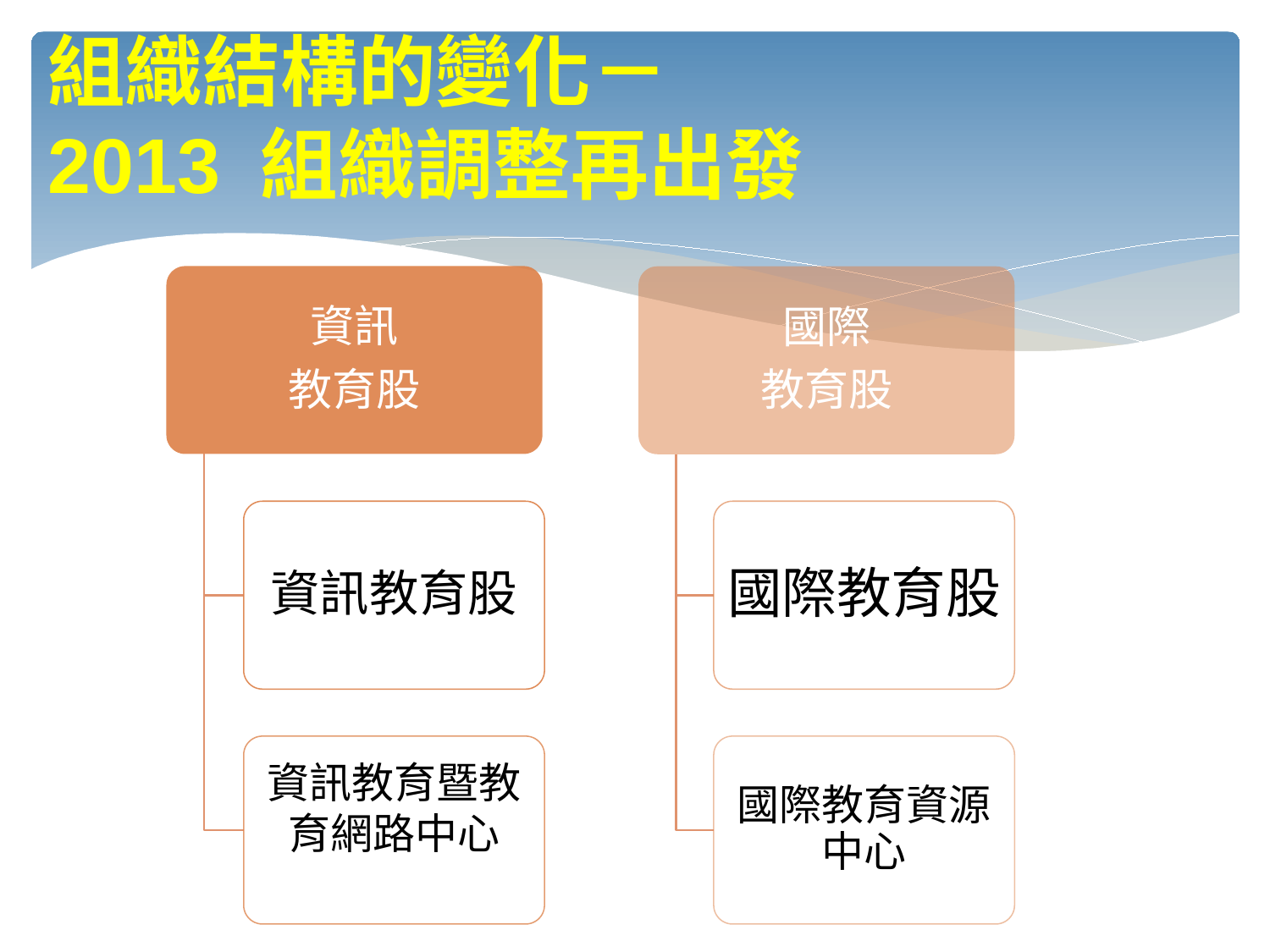

# 組織結構的變化－ 2013 組織調整再出發
資訊
教育股
資訊教育股
資訊教育暨教育網路中心

國際
教育股
國際教育股
國際教育資源中心